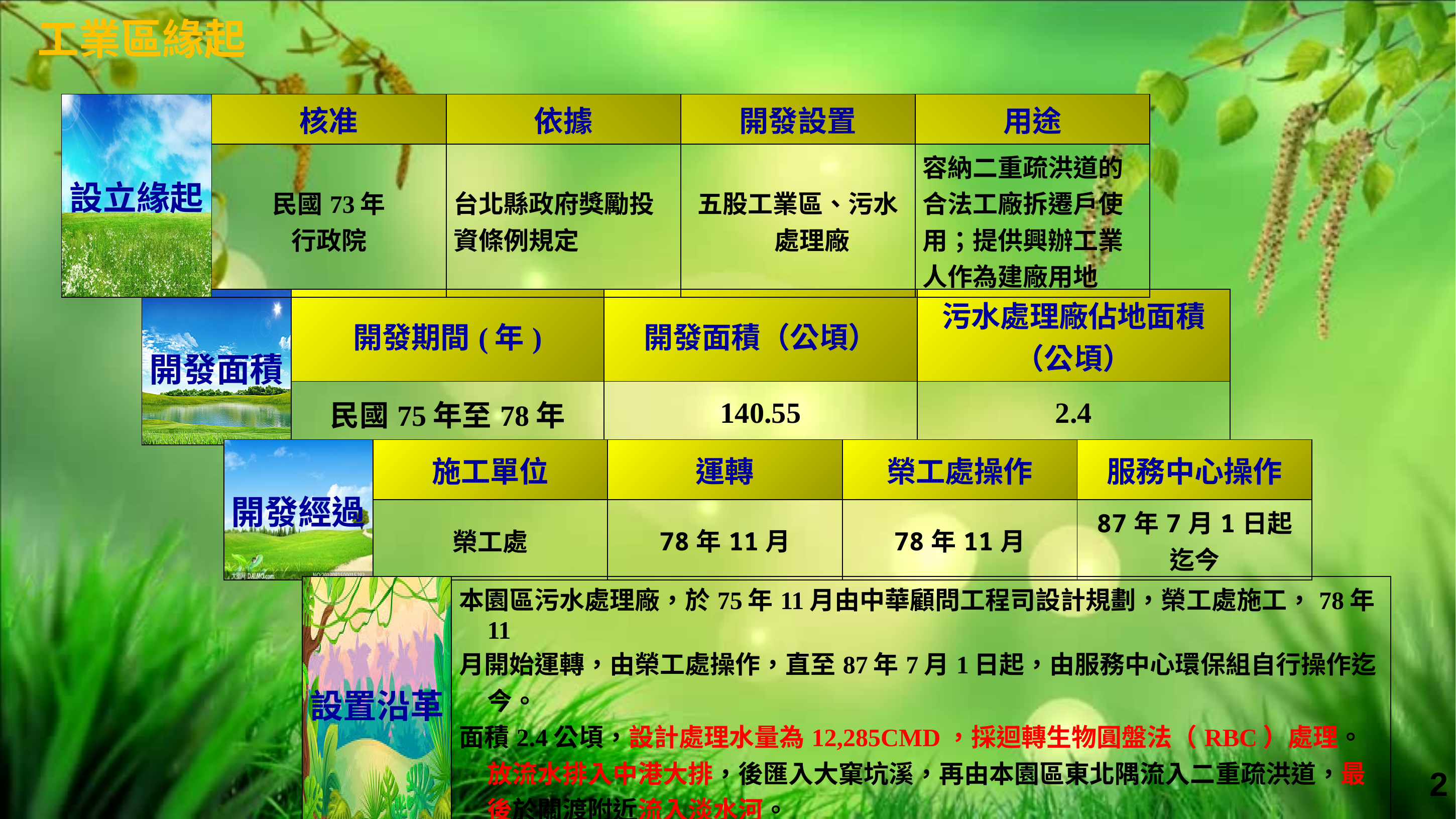

# 工業區緣起
| 設立緣起 | 核准 | 依據 | 開發設置 | 用途 |
| --- | --- | --- | --- | --- |
|  | 民國73年 行政院 | 台北縣政府獎勵投資條例規定 | 五股工業區、污水處理廠 | 容納二重疏洪道的合法工廠拆遷戶使用；提供興辦工業人作為建廠用地 |
| 開發面積 | 開發期間(年) | 開發面積（公頃） | 污水處理廠佔地面積 （公頃） |
| --- | --- | --- | --- |
|  | 民國75年至78年 | 140.55 | 2.4 |
| 開發經過 | 施工單位 | 運轉 | 榮工處操作 | 服務中心操作 |
| --- | --- | --- | --- | --- |
|  | 榮工處 | 78年11月 | 78年11月 | 87年7月1日起迄今 |
| 設置沿革 | 本園區污水處理廠，於75年11月由中華顧問工程司設計規劃，榮工處施工，78年11 月開始運轉，由榮工處操作，直至87年7月1日起，由服務中心環保組自行操作迄今。 面積2.4公頃，設計處理水量為12,285CMD，採迴轉生物圓盤法（RBC）處理。放流水排入中港大排，後匯入大窠坑溪，再由本園區東北隅流入二重疏洪道，最後於關渡附近流入淡水河。 |
| --- | --- |
2